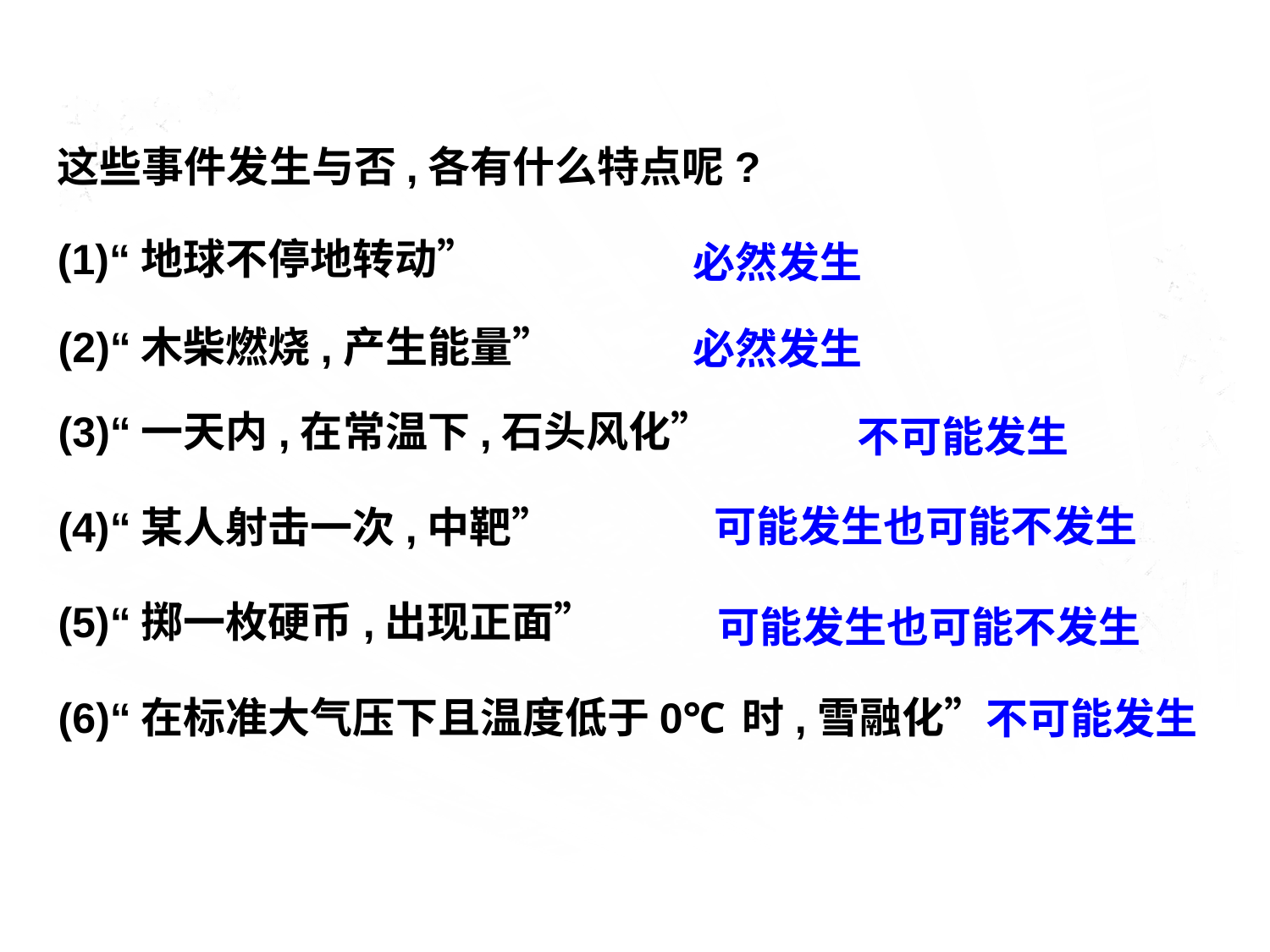

这些事件发生与否,各有什么特点呢?
(1)“地球不停地转动”
必然发生
(2)“木柴燃烧,产生能量”
必然发生
(3)“一天内,在常温下,石头风化”
不可能发生
可能发生也可能不发生
(4)“某人射击一次,中靶”
(5)“掷一枚硬币,出现正面”
可能发生也可能不发生
(6)“在标准大气压下且温度低于0℃时,雪融化”
不可能发生